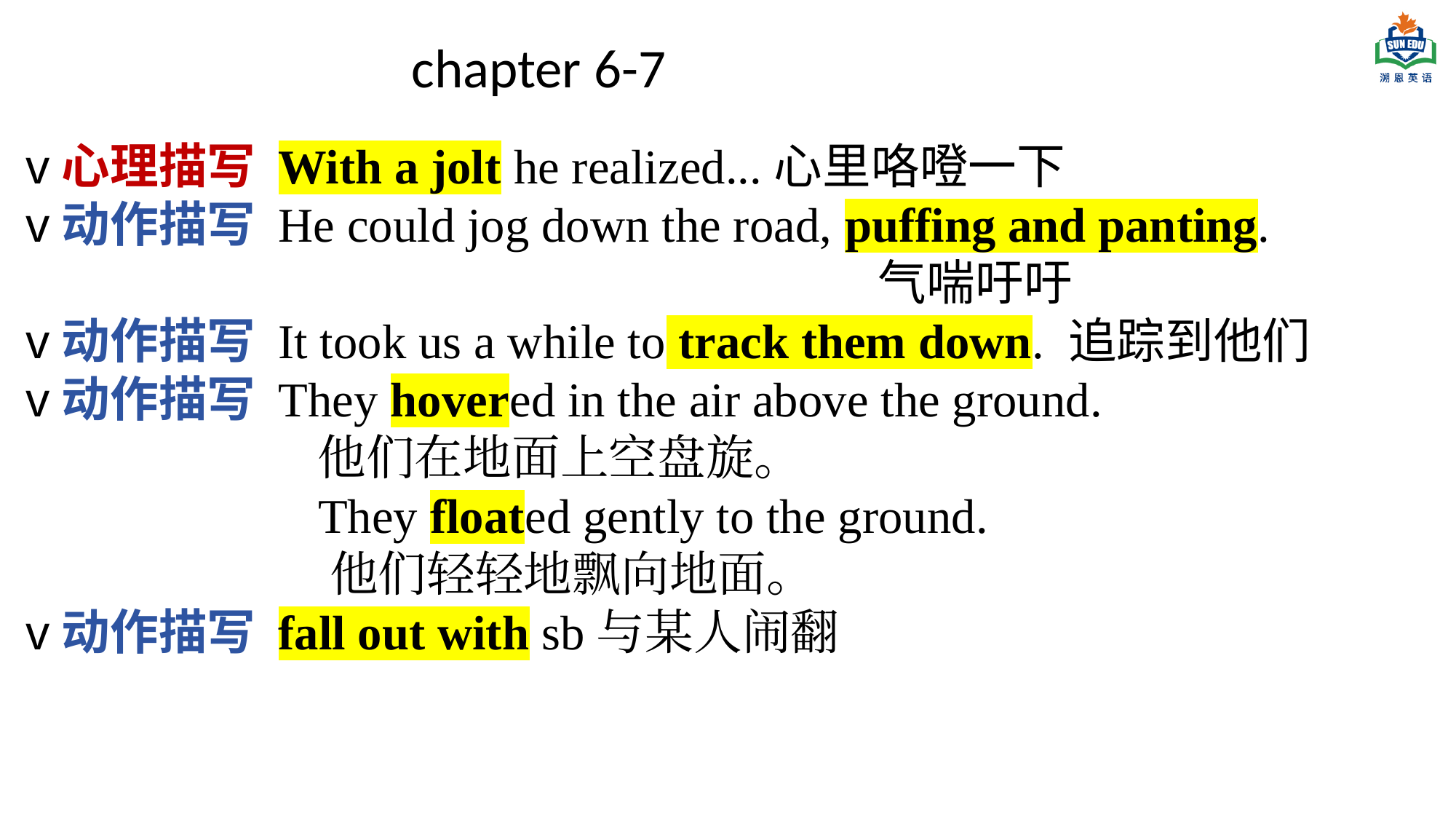

chapter 6-7
v心理描写 With a jolt he realized...心里咯噔一下
v动作描写 He could jog down the road, puffing and panting.
                                                                     气喘吁吁
v动作描写 It took us a while to track them down. 追踪到他们
v动作描写 They hovered in the air above the ground.
                       他们在地面上空盘旋。
                        They floated gently to the ground.
                        他们轻轻地飘向地面。
v动作描写 fall out with sb与某人闹翻